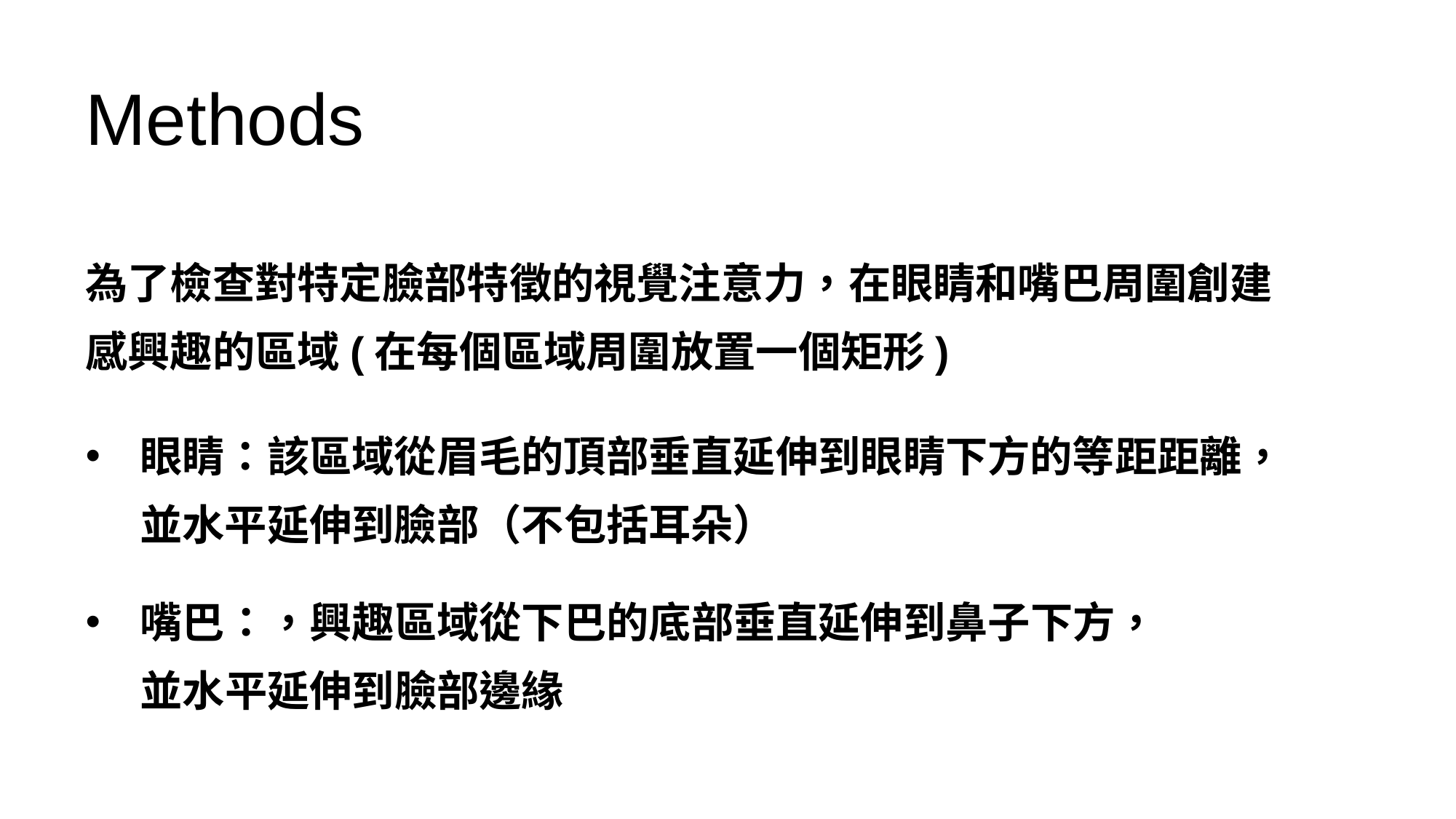

Methods
為了檢查對特定臉部特徵的視覺注意力，在眼睛和嘴巴周圍創建感興趣的區域(在每個區域周圍放置一個矩形)
眼睛：該區域從眉毛的頂部垂直延伸到眼睛下方的等距距離，並水平延伸到臉部（不包括耳朵）
嘴巴：，興趣區域從下巴的底部垂直延伸到鼻子下方，並水平延伸到臉部邊緣